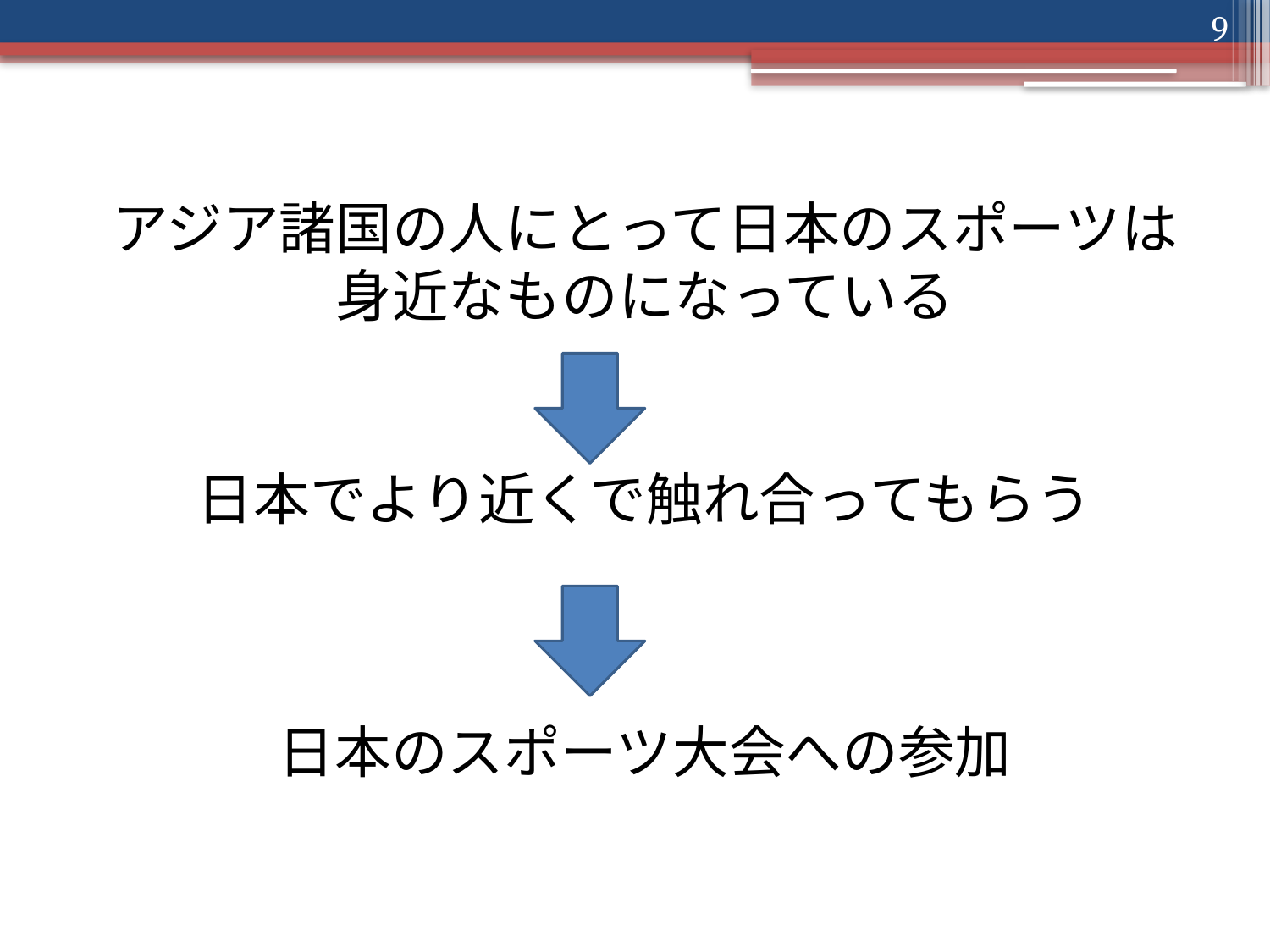

9
アジア諸国の人にとって日本のスポーツは
身近なものになっている

日本でより近くで触れ合ってもらう

日本のスポーツ大会への参加